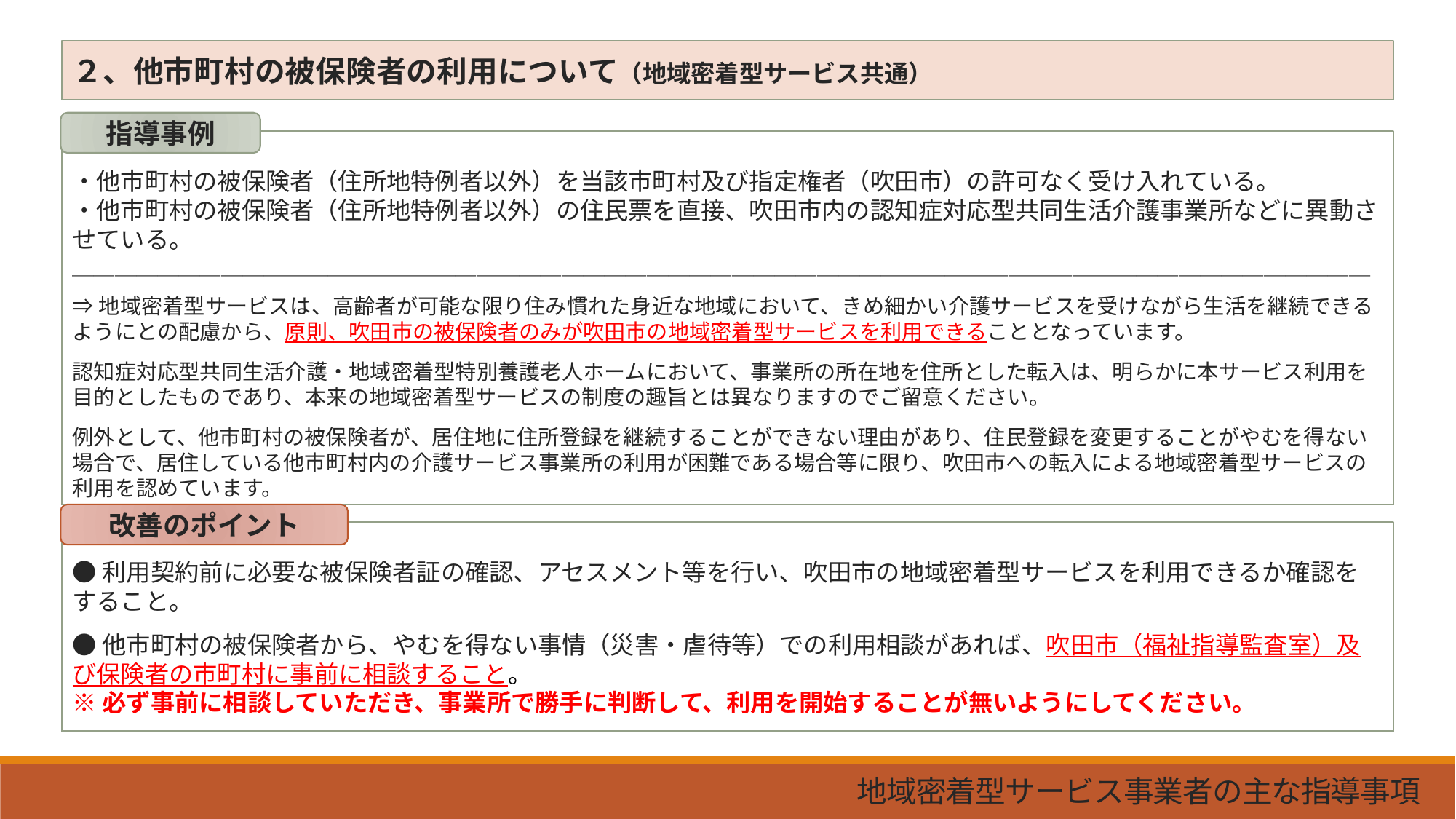

２、他市町村の被保険者の利用について（地域密着型サービス共通）
指導事例

・他市町村の被保険者（住所地特例者以外）を当該市町村及び指定権者（吹田市）の許可なく受け入れている。
・他市町村の被保険者（住所地特例者以外）の住民票を直接、吹田市内の認知症対応型共同生活介護事業所などに異動させている。
＿＿＿＿＿＿＿＿＿＿＿＿＿＿＿＿＿＿＿＿＿＿＿＿＿＿＿＿＿＿＿＿＿＿＿＿＿＿＿＿＿＿＿＿＿＿＿＿＿＿＿＿＿＿＿＿＿＿＿＿＿

⇒地域密着型サービスは、高齢者が可能な限り住み慣れた身近な地域において、きめ細かい介護サービスを受けながら生活を継続できるようにとの配慮から、原則、吹田市の被保険者のみが吹田市の地域密着型サービスを利用できることとなっています。

認知症対応型共同生活介護・地域密着型特別養護老人ホームにおいて、事業所の所在地を住所とした転入は、明らかに本サービス利用を目的としたものであり、本来の地域密着型サービスの制度の趣旨とは異なりますのでご留意ください。

例外として、他市町村の被保険者が、居住地に住所登録を継続することができない理由があり、住民登録を変更することがやむを得ない場合で、居住している他市町村内の介護サービス事業所の利用が困難である場合等に限り、吹田市への転入による地域密着型サービスの利用を認めています。
改善のポイント

●利用契約前に必要な被保険者証の確認、アセスメント等を行い、吹田市の地域密着型サービスを利用できるか確認をすること。

●他市町村の被保険者から、やむを得ない事情（災害・虐待等）での利用相談があれば、吹田市（福祉指導監査室）及び保険者の市町村に事前に相談すること。
※必ず事前に相談していただき、事業所で勝手に判断して、利用を開始することが無いようにしてください。

地域密着型サービス事業者の主な指導事項